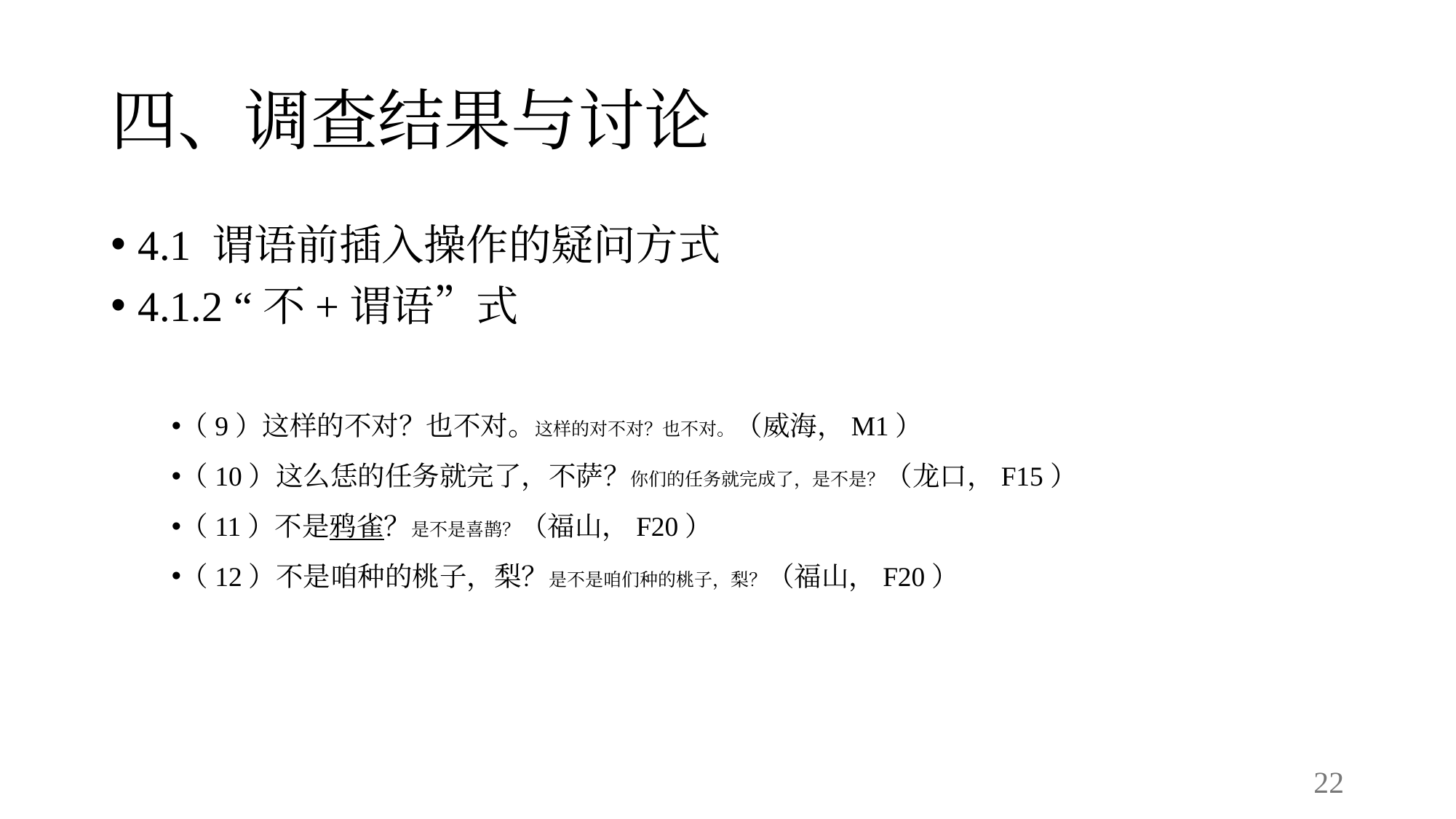

# 四、调查结果与讨论
4.1 谓语前插入操作的疑问方式
4.1.2 “不+谓语”式

（9）这样的不对？也不对。这样的对不对？也不对。（威海，M1）
（10）这么恁的任务就完了，不萨？你们的任务就完成了，是不是？（龙口，F15）
（11）不是鸦雀？是不是喜鹊？（福山，F20）
（12）不是咱种的桃子，梨？是不是咱们种的桃子，梨？（福山，F20）
22